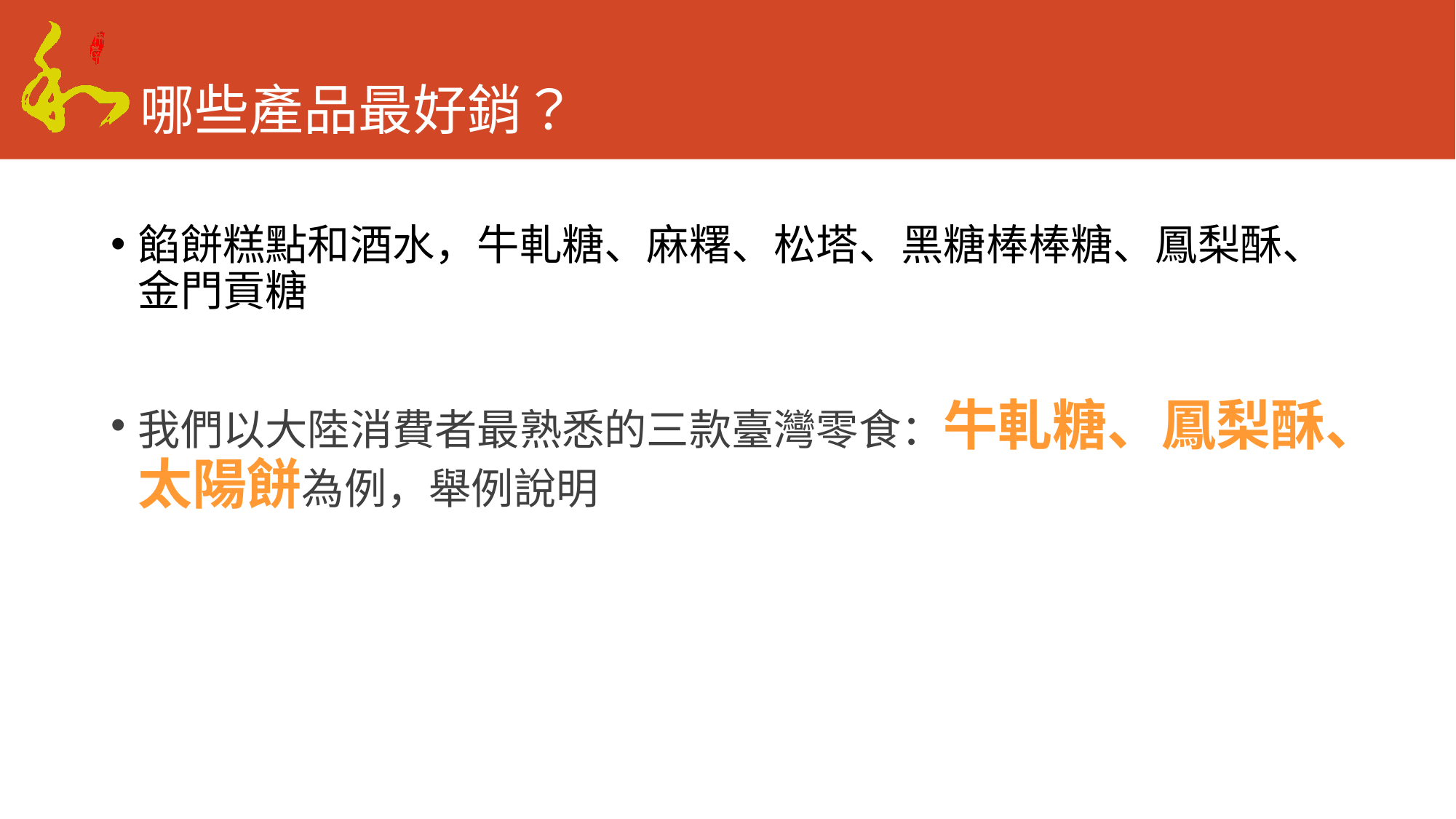

# 哪些產品最好銷？
餡餅糕點和酒水，牛軋糖、麻糬、松塔、黑糖棒棒糖、鳳梨酥、金門貢糖

我們以大陸消費者最熟悉的三款臺灣零食：牛軋糖、鳳梨酥、太陽餅為例，舉例說明